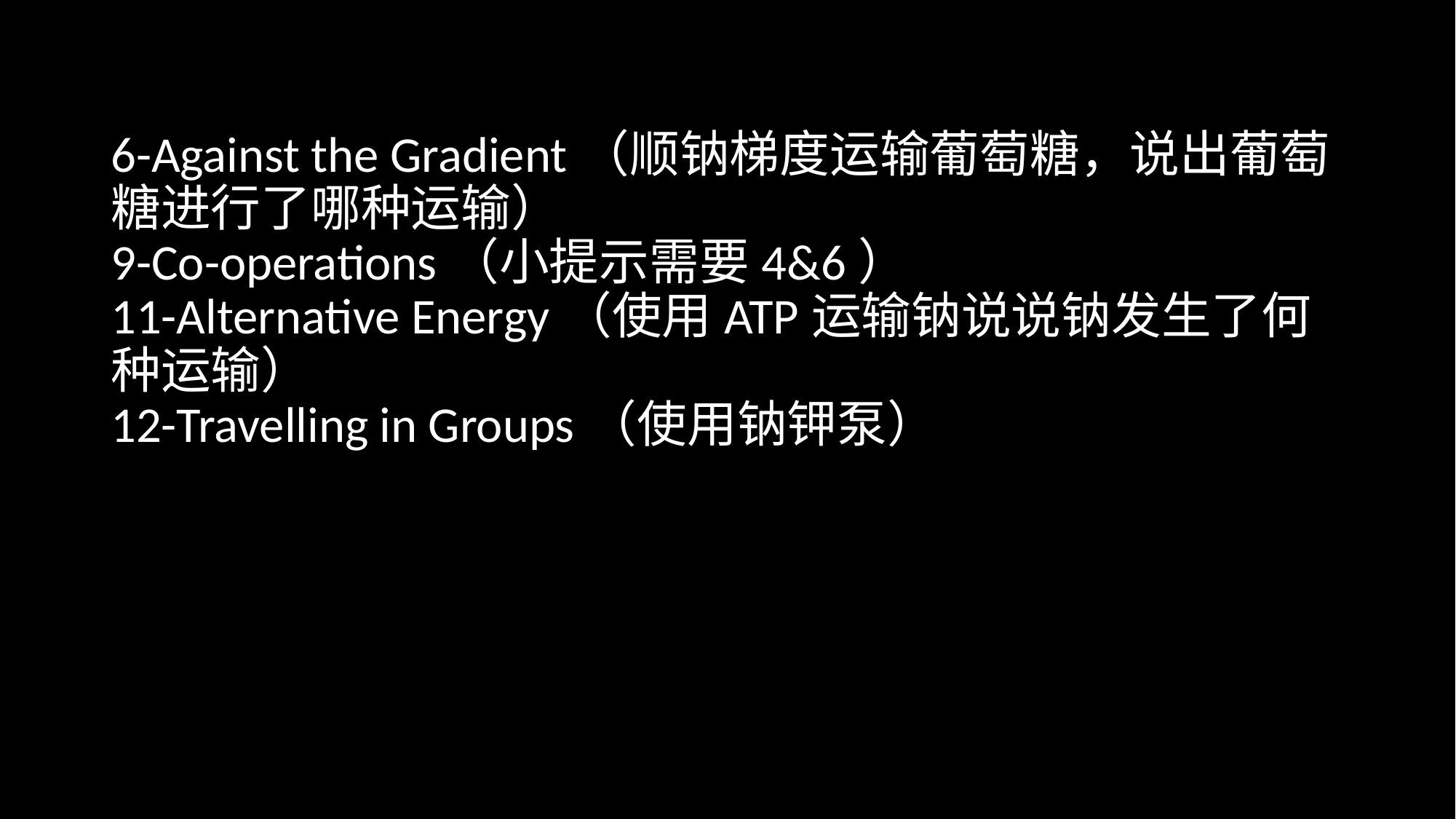

# 6-Against the Gradient（顺钠梯度运输葡萄糖，说出葡萄糖进行了哪种运输） 9-Co-operations（小提示需要4&6） 11-Alternative Energy（使用ATP运输钠说说钠发生了何种运输） 12-Travelling in Groups（使用钠钾泵）